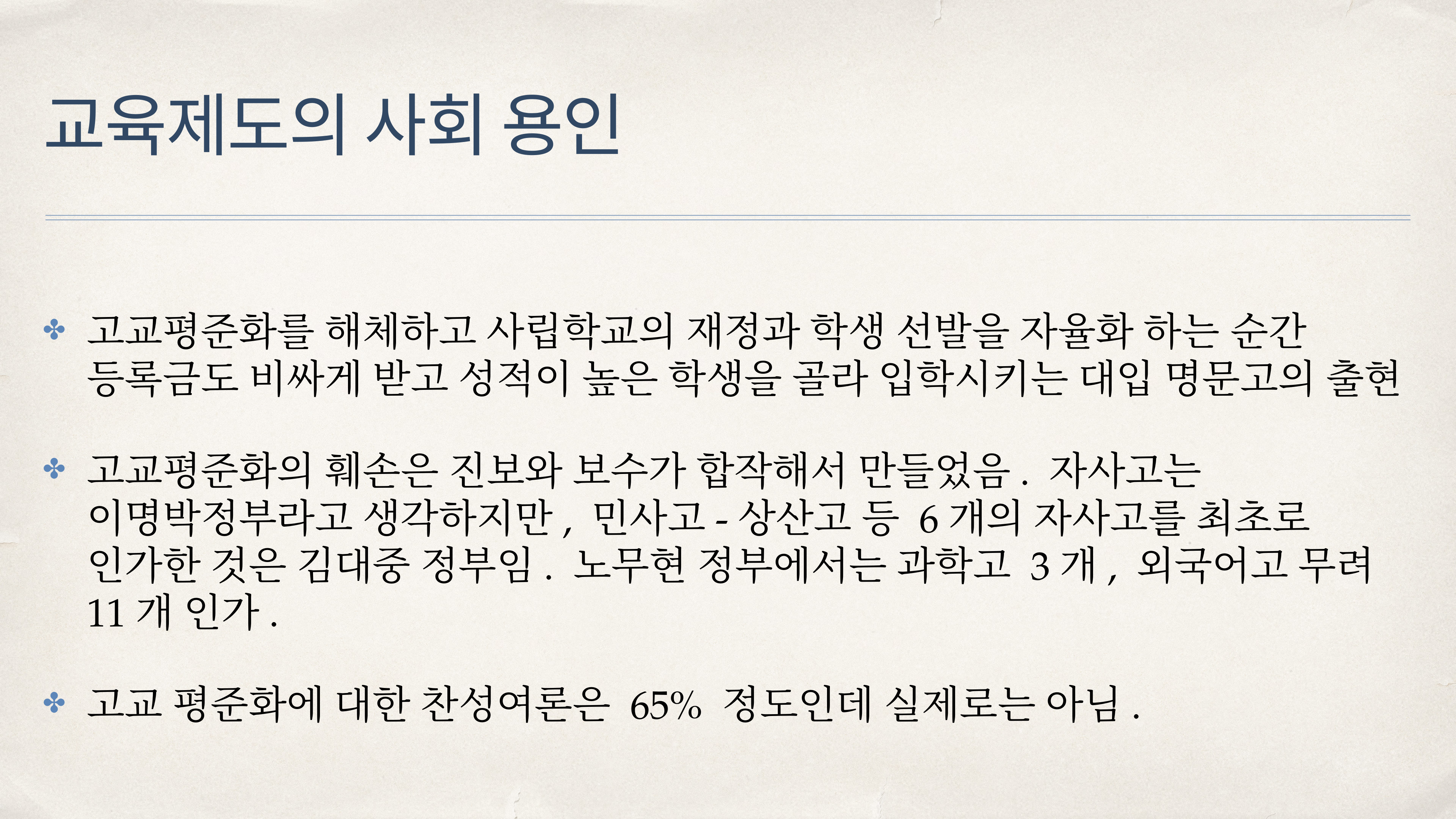

# 교육제도의 사회 용인
고교평준화를 해체하고 사립학교의 재정과 학생 선발을 자율화 하는 순간 등록금도 비싸게 받고 성적이 높은 학생을 골라 입학시키는 대입 명문고의 출현
고교평준화의 훼손은 진보와 보수가 합작해서 만들었음. 자사고는 이명박정부라고 생각하지만, 민사고-상산고 등 6개의 자사고를 최초로 인가한 것은 김대중 정부임. 노무현 정부에서는 과학고 3개, 외국어고 무려 11개 인가.
고교 평준화에 대한 찬성여론은 65% 정도인데 실제로는 아님.